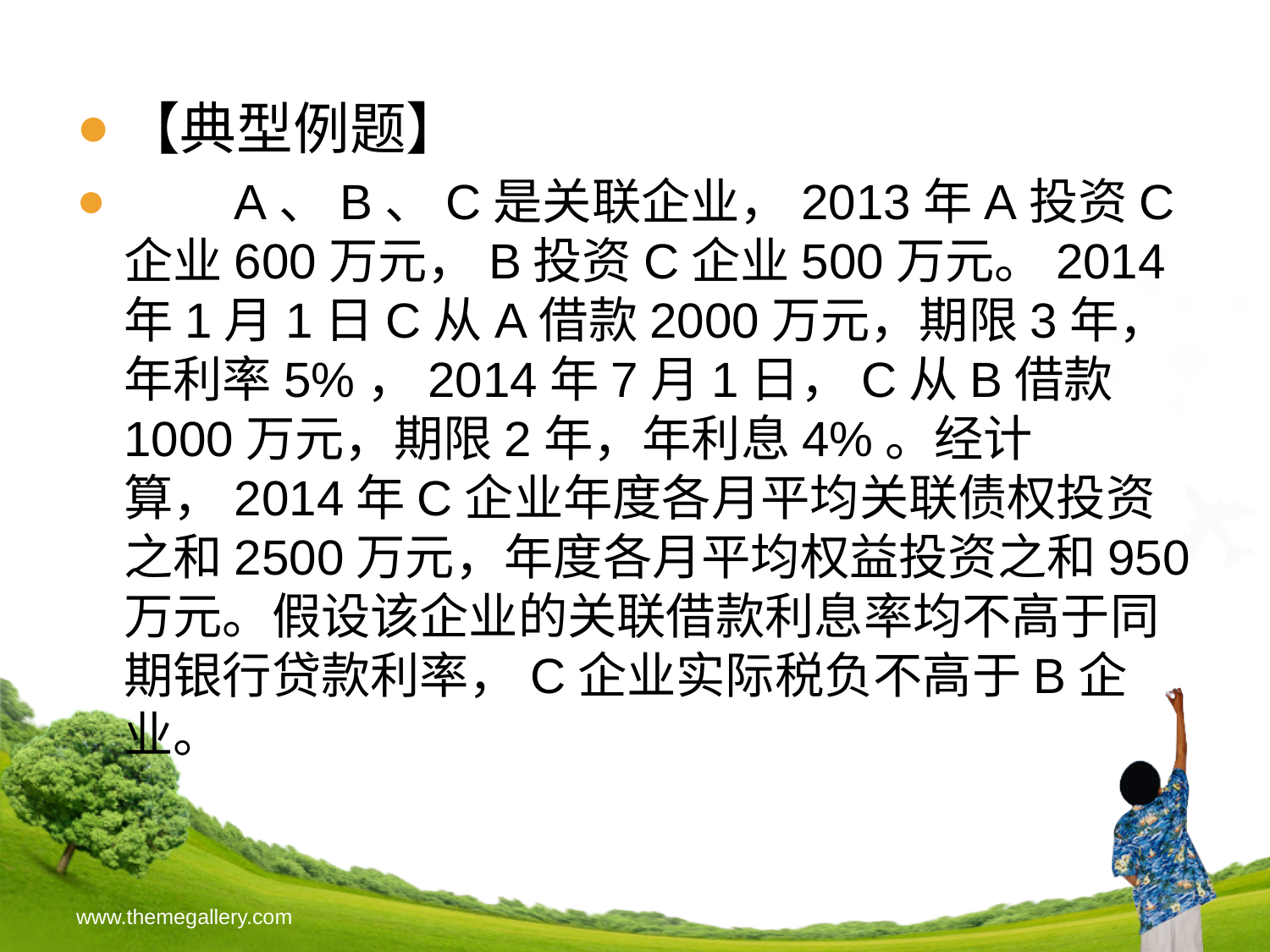

【典型例题】
　　A、B、C是关联企业，2013年A投资C企业600万元，B投资C企业500万元。2014年1月1日C从A借款2000万元，期限3年，年利率5%，2014年7月1日，C从B借款1000万元，期限2年，年利息4%。经计算，2014年C企业年度各月平均关联债权投资之和2500万元，年度各月平均权益投资之和950万元。假设该企业的关联借款利息率均不高于同期银行贷款利率，C企业实际税负不高于B企业。

www.themegallery.com